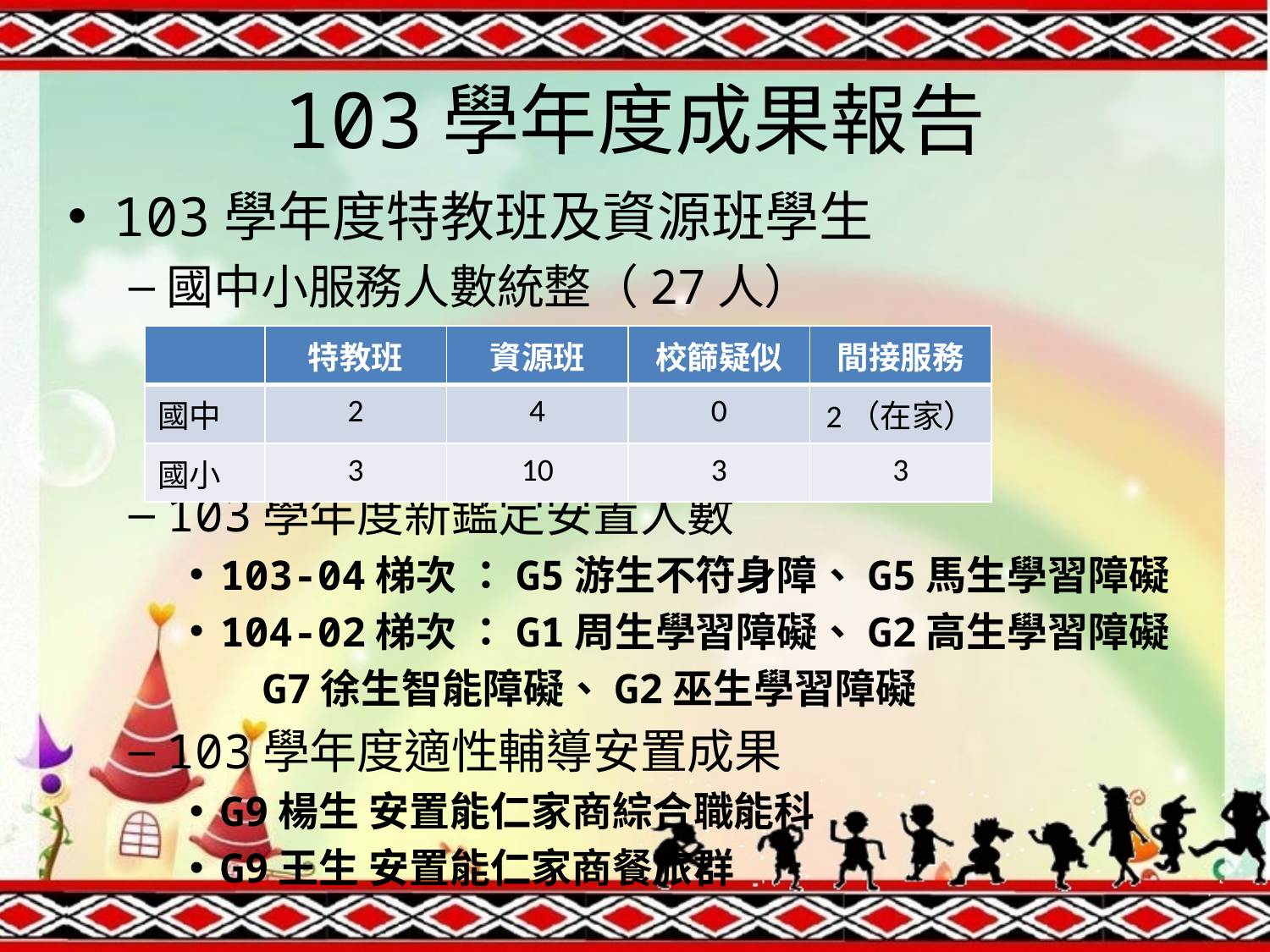

# 103學年度成果報告
103學年度特教班及資源班學生
國中小服務人數統整（27人）

103學年度新鑑定安置人數
103-04梯次 ：G5游生不符身障、G5馬生學習障礙
104-02梯次 ：G1周生學習障礙、G2高生學習障礙
		   G7徐生智能障礙、G2巫生學習障礙
103學年度適性輔導安置成果
G9楊生 安置能仁家商綜合職能科
G9王生 安置能仁家商餐旅群
|  | 特教班 | 資源班 | 校篩疑似 | 間接服務 |
| --- | --- | --- | --- | --- |
| 國中 | 2 | 4 | 0 | 2（在家） |
| 國小 | 3 | 10 | 3 | 3 |